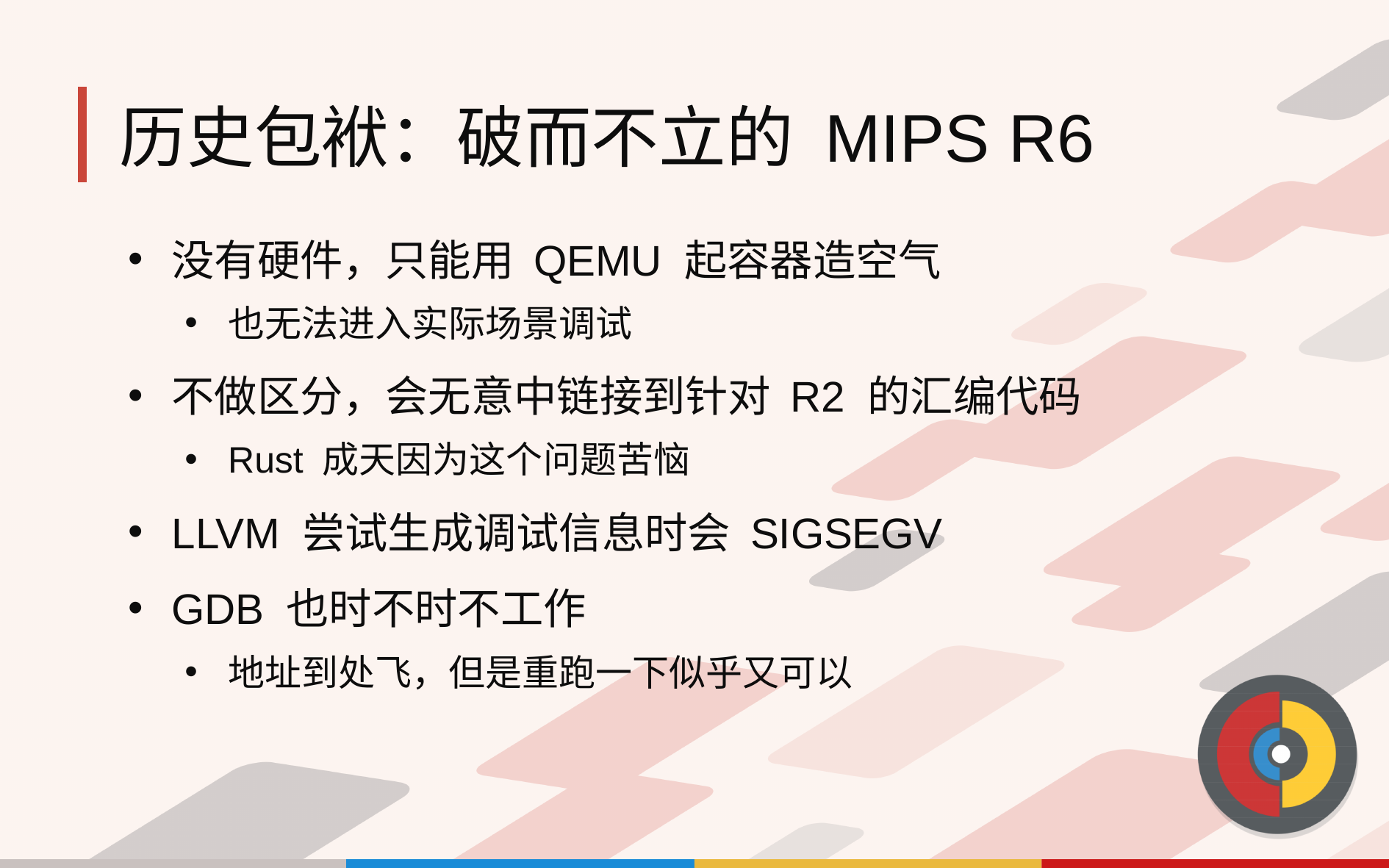

# 历史包袱：破而不立的 MIPS R6
没有硬件，只能用 QEMU 起容器造空气
也无法进入实际场景调试
不做区分，会无意中链接到针对 R2 的汇编代码
Rust 成天因为这个问题苦恼
LLVM 尝试生成调试信息时会 SIGSEGV
GDB 也时不时不工作
地址到处飞，但是重跑一下似乎又可以